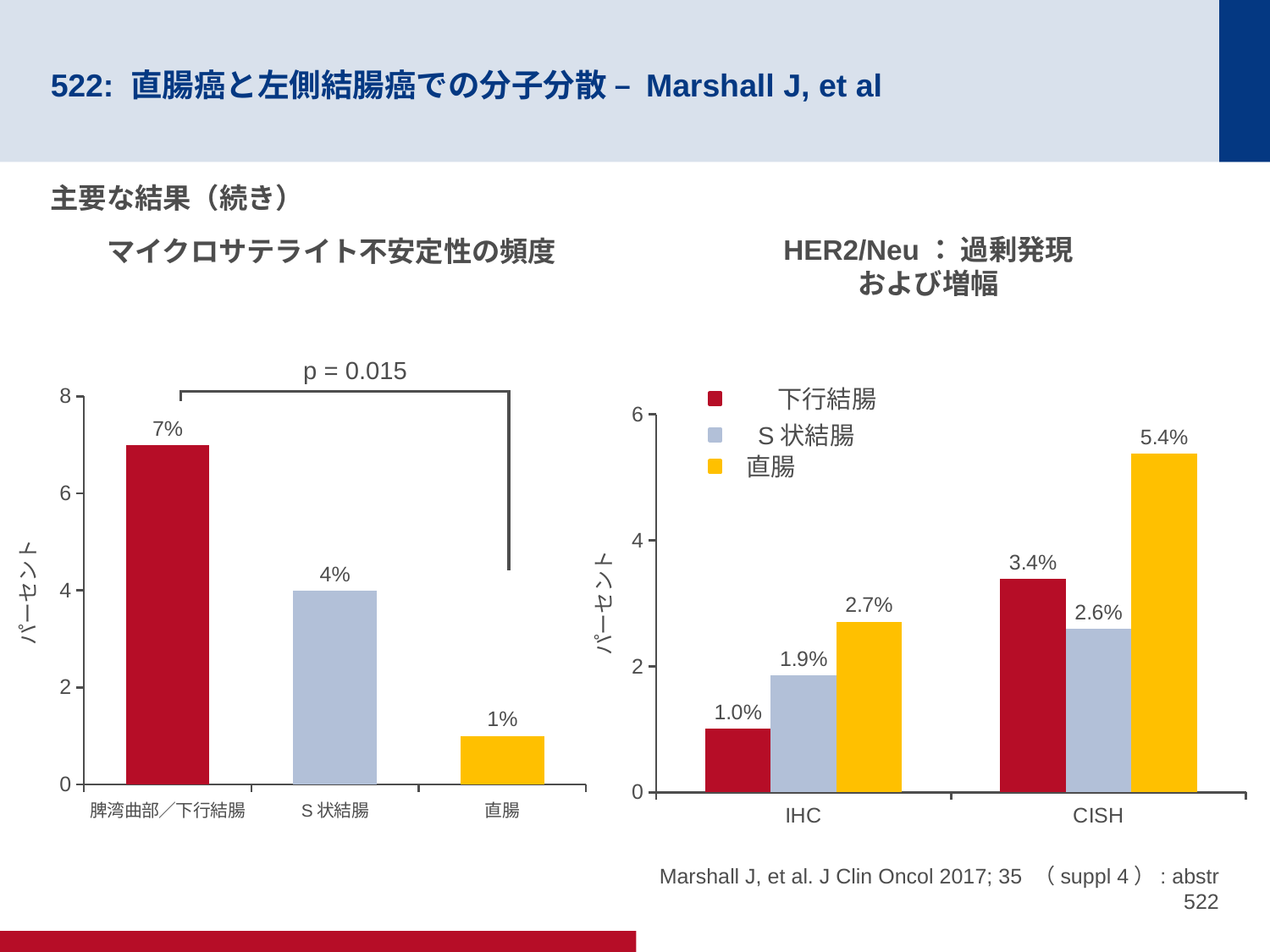

# 522: 直腸癌と左側結腸癌での分子分散 – Marshall J, et al
主要な結果（続き）

HER2/Neu： 過剰発現
および増幅
マイクロサテライト不安定性の頻度
p = 0.015

### Chart

| Category | Series 1 |
|---|---|
| 脾湾曲部／下行結腸 | 7.0 |
| S状結腸 | 4.0 |
| 直腸 | 1.0 |
下行結腸

### Chart

| Category | Descending colon | Sigmoid | Rectum |
|---|---|---|---|
| IHC | 1.01 | 1.86 | 2.71 |
| CISH | 3.3899999999999997 | 2.6 | 5.38 |
S状結腸

直腸

パーセント
パーセント
Marshall J, et al. J Clin Oncol 2017; 35 （suppl 4）: abstr 522